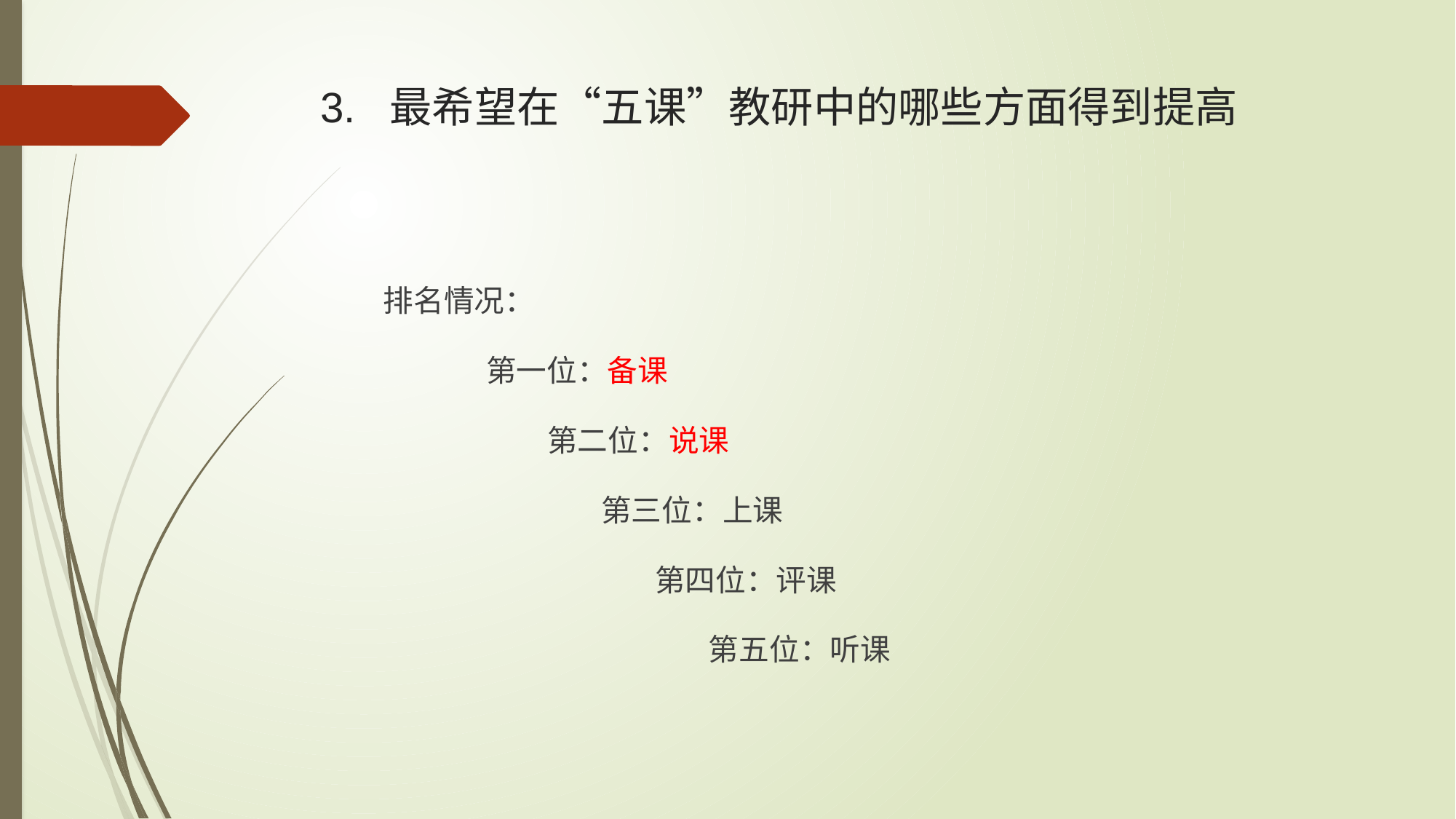

# 3.  最希望在“五课”教研中的哪些方面得到提高
排名情况：
第一位：备课
        第二位：说课
                第三位：上课
                        第四位：评课
                                第五位：听课